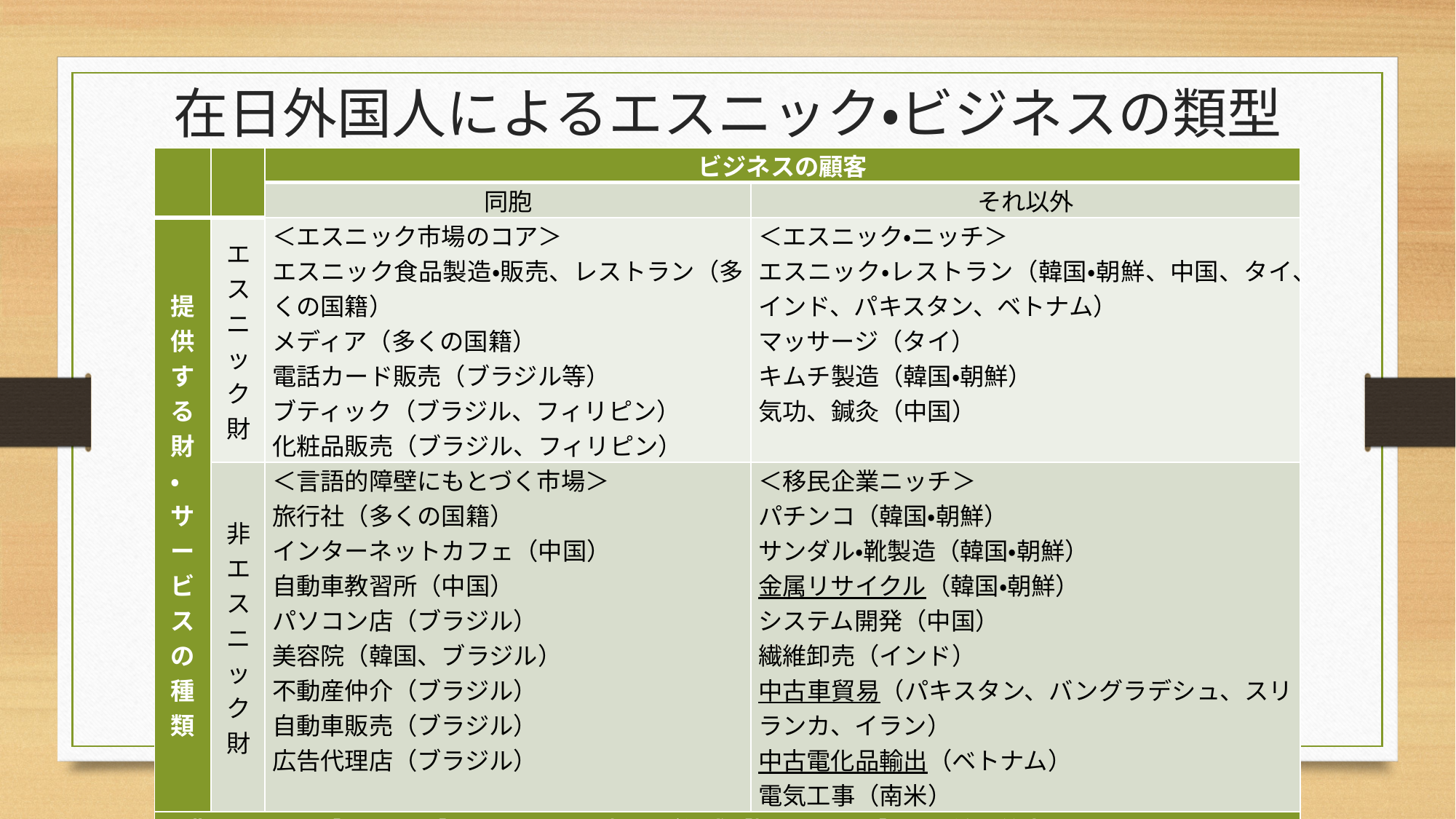

# 在日外国人によるエスニック・ビジネスの類型
|  |  | ビジネスの顧客 |  |
| --- | --- | --- | --- |
|  |  | 同胞 | それ以外 |
| 提供する財・サービスの種類 | エスニック財 | ＜エスニック市場のコア＞ エスニック食品製造・販売、レストラン（多くの国籍） メディア（多くの国籍） 電話カード販売（ブラジル等） ブティック（ブラジル、フィリピン） 化粧品販売（ブラジル、フィリピン） | ＜エスニック・ニッチ＞ エスニック・レストラン（韓国・朝鮮、中国、タイ、インド、パキスタン、ベトナム） マッサージ（タイ） キムチ製造（韓国・朝鮮） 気功、鍼灸（中国） |
|  | 非エスニック財 | ＜言語的障壁にもとづく市場＞ 旅行社（多くの国籍） インターネットカフェ（中国） 自動車教習所（中国） パソコン店（ブラジル） 美容院（韓国、ブラジル） 不動産仲介（ブラジル） 自動車販売（ブラジル） 広告代理店（ブラジル） | ＜移民企業ニッチ＞ パチンコ（韓国・朝鮮） サンダル・靴製造（韓国・朝鮮） 金属リサイクル（韓国・朝鮮） システム開発（中国） 繊維卸売（インド） 中古車貿易（パキスタン、バングラデシュ、スリランカ、イラン） 中古電化品輸出（ベトナム） 電気工事（南米） |
| 出典： I. Kim［1987, 228］の図をもとに樋口が作成［樋口2012, 9］。下線は筆者。 |  |  |  |